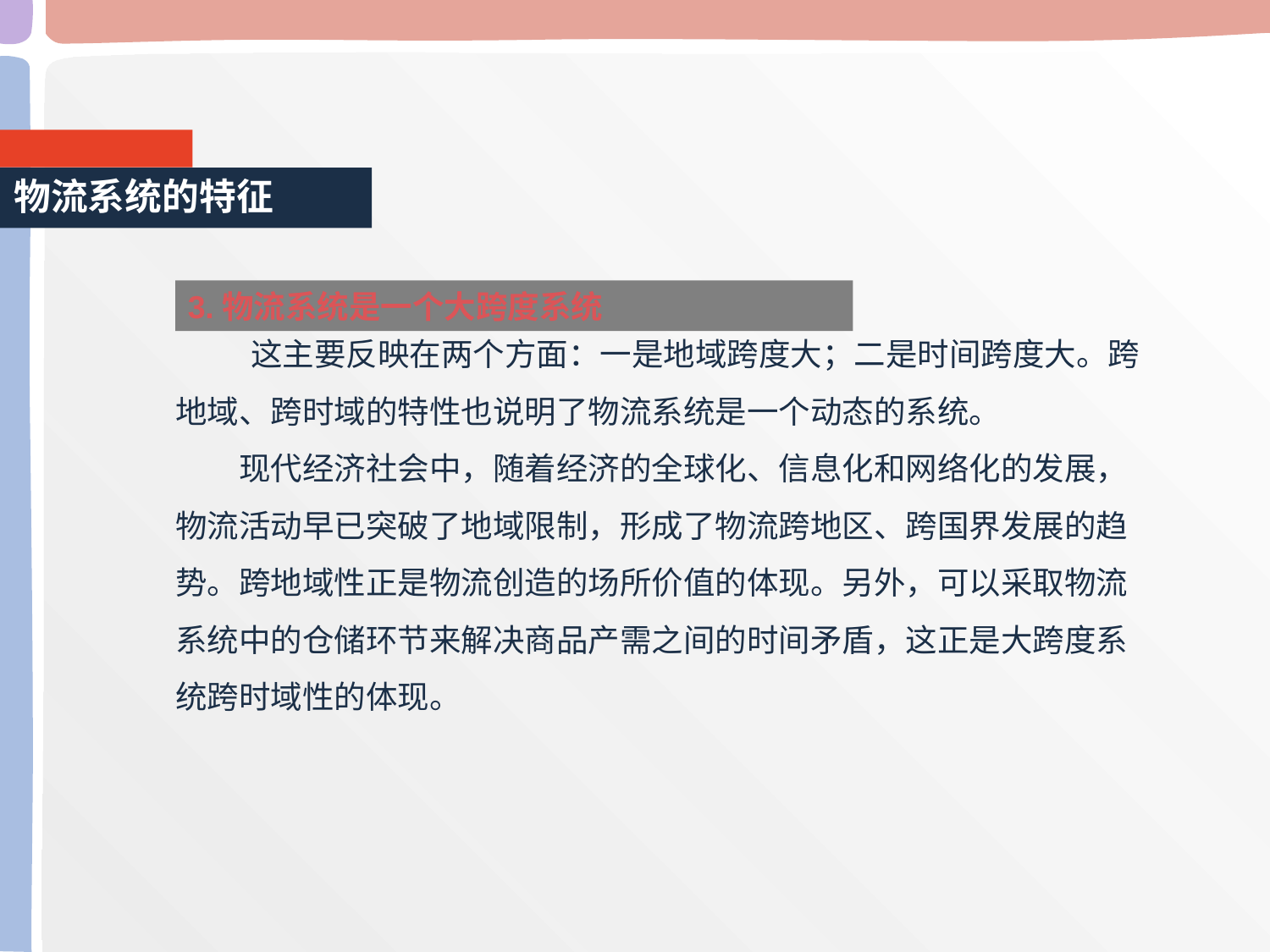

物流系统的特征

3.物流系统是一个大跨度系统
 这主要反映在两个方面：一是地域跨度大；二是时间跨度大。跨地域、跨时域的特性也说明了物流系统是一个动态的系统。
现代经济社会中，随着经济的全球化、信息化和网络化的发展，物流活动早已突破了地域限制，形成了物流跨地区、跨国界发展的趋势。跨地域性正是物流创造的场所价值的体现。另外，可以采取物流系统中的仓储环节来解决商品产需之间的时间矛盾，这正是大跨度系统跨时域性的体现。